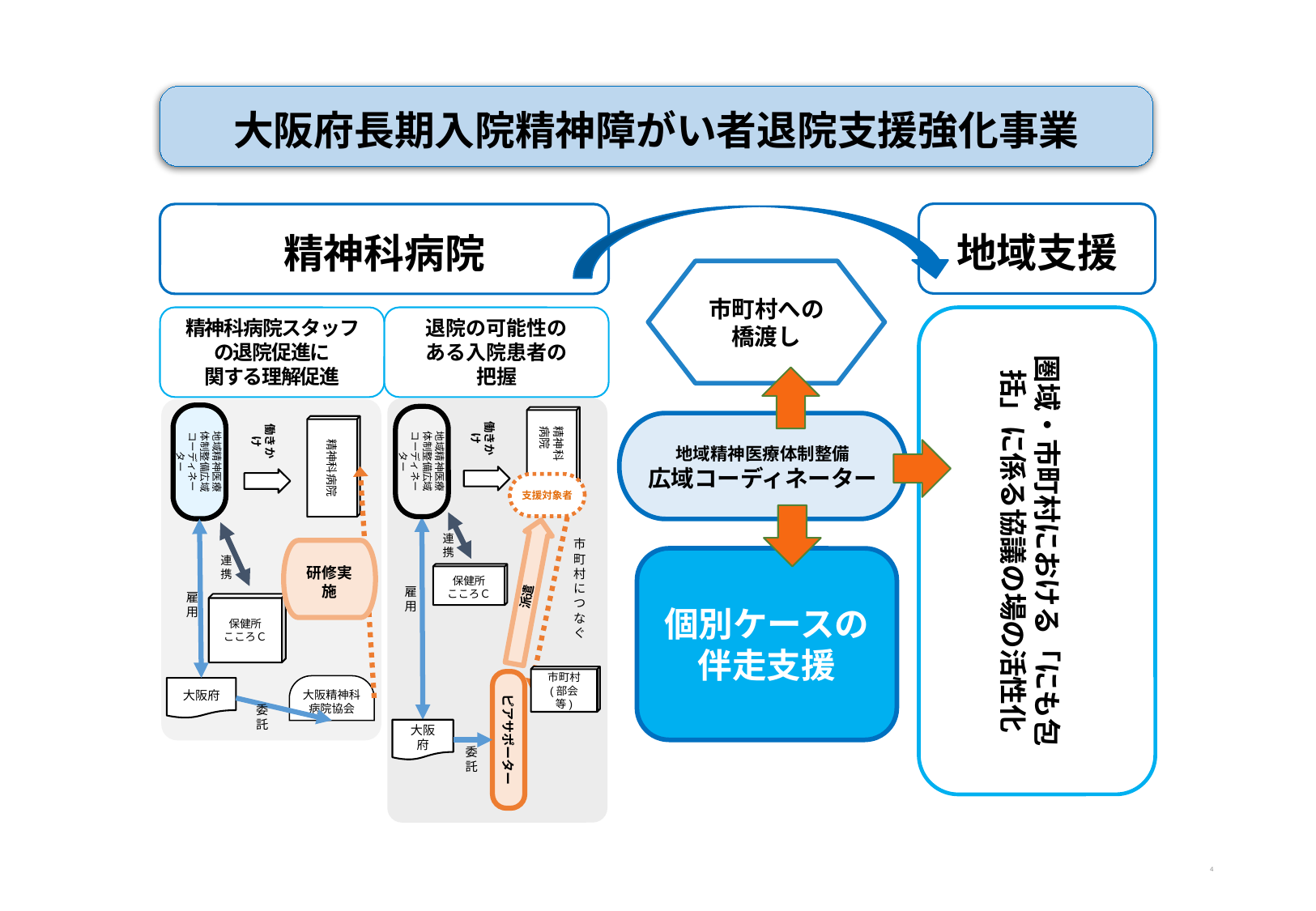

大阪府長期入院精神障がい者退院支援強化事業
地域支援
精神科病院

市町村への
橋渡し
圏域・市町村における「にも包括」に係る協議の場の活性化
精神科病院スタッフの退院促進に
関する理解促進
退院の可能性の
ある入院患者の
把握

地域精神医療
体制整備広域
コーディネーター
働きかけ
地域精神医療
体制整備広域
コーディネーター
精神科
病院
働きかけ
地域精神医療体制整備
広域コーディネーター
精神科病院

支援対象者

連携
市町村につなぐ
研修実施
連携
個別ケースの
伴走支援
保健所
こころＣ
雇用
派遣
雇用
保健所
こころＣ
市町村
(部会等)
ピアサポーター
大阪精神科
病院協会
大阪府
委託
大阪府
委託
4